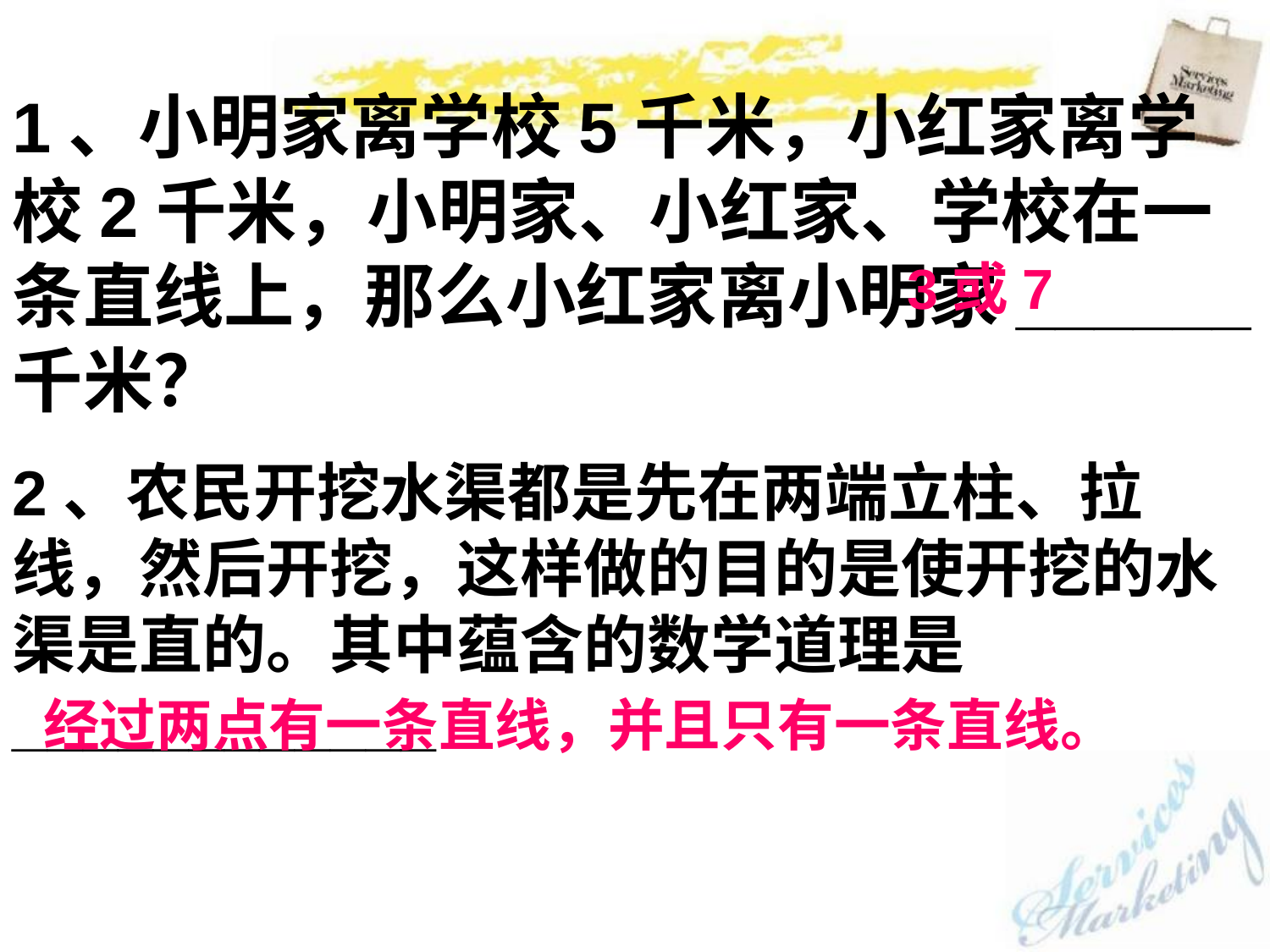

1、小明家离学校5千米，小红家离学校2千米，小明家、小红家、学校在一条直线上，那么小红家离小明家______千米？
3或7
2、农民开挖水渠都是先在两端立柱、拉线，然后开挖，这样做的目的是使开挖的水渠是直的。其中蕴含的数学道理是____________
经过两点有一条直线，并且只有一条直线。